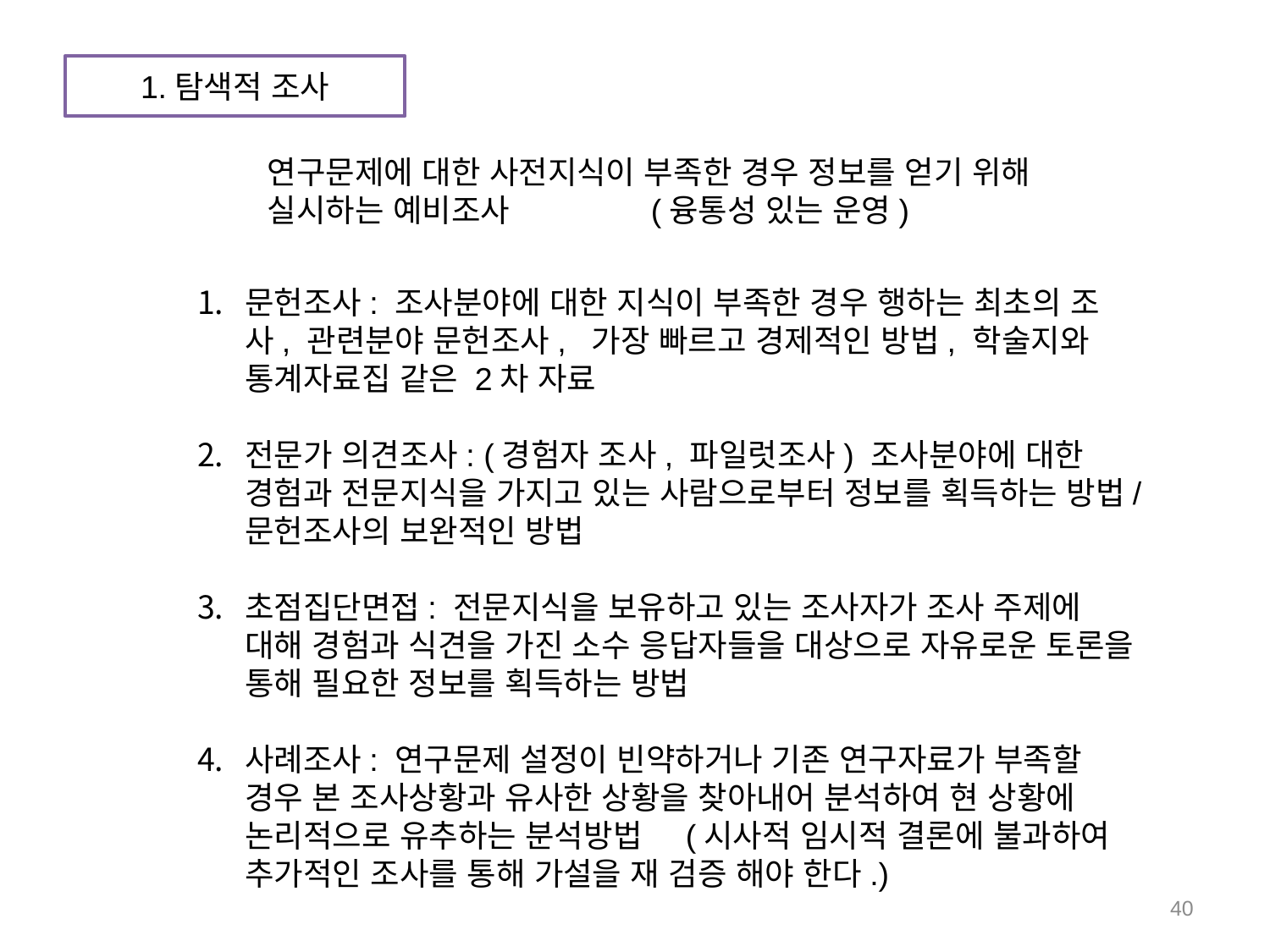

1.탐색적 조사
연구문제에 대한 사전지식이 부족한 경우 정보를 얻기 위해 실시하는 예비조사               (융통성 있는 운영)
문헌조사: 조사분야에 대한 지식이 부족한 경우 행하는 최초의 조사, 관련분야 문헌조사,  가장 빠르고 경제적인 방법, 학술지와 통계자료집 같은 2차 자료

전문가 의견조사: (경험자 조사, 파일럿조사) 조사분야에 대한  경험과 전문지식을 가지고 있는 사람으로부터 정보를 획득하는 방법/ 문헌조사의 보완적인 방법

초점집단면접: 전문지식을 보유하고 있는 조사자가 조사 주제에 대해 경험과 식견을 가진 소수 응답자들을 대상으로 자유로운 토론을 통해 필요한 정보를 획득하는 방법

사례조사: 연구문제 설정이 빈약하거나 기존 연구자료가 부족할 경우 본 조사상황과 유사한 상황을 찾아내어 분석하여 현 상황에 논리적으로 유추하는 분석방법    (시사적 임시적 결론에 불과하여 추가적인 조사를 통해 가설을 재 검증 해야 한다.)
40